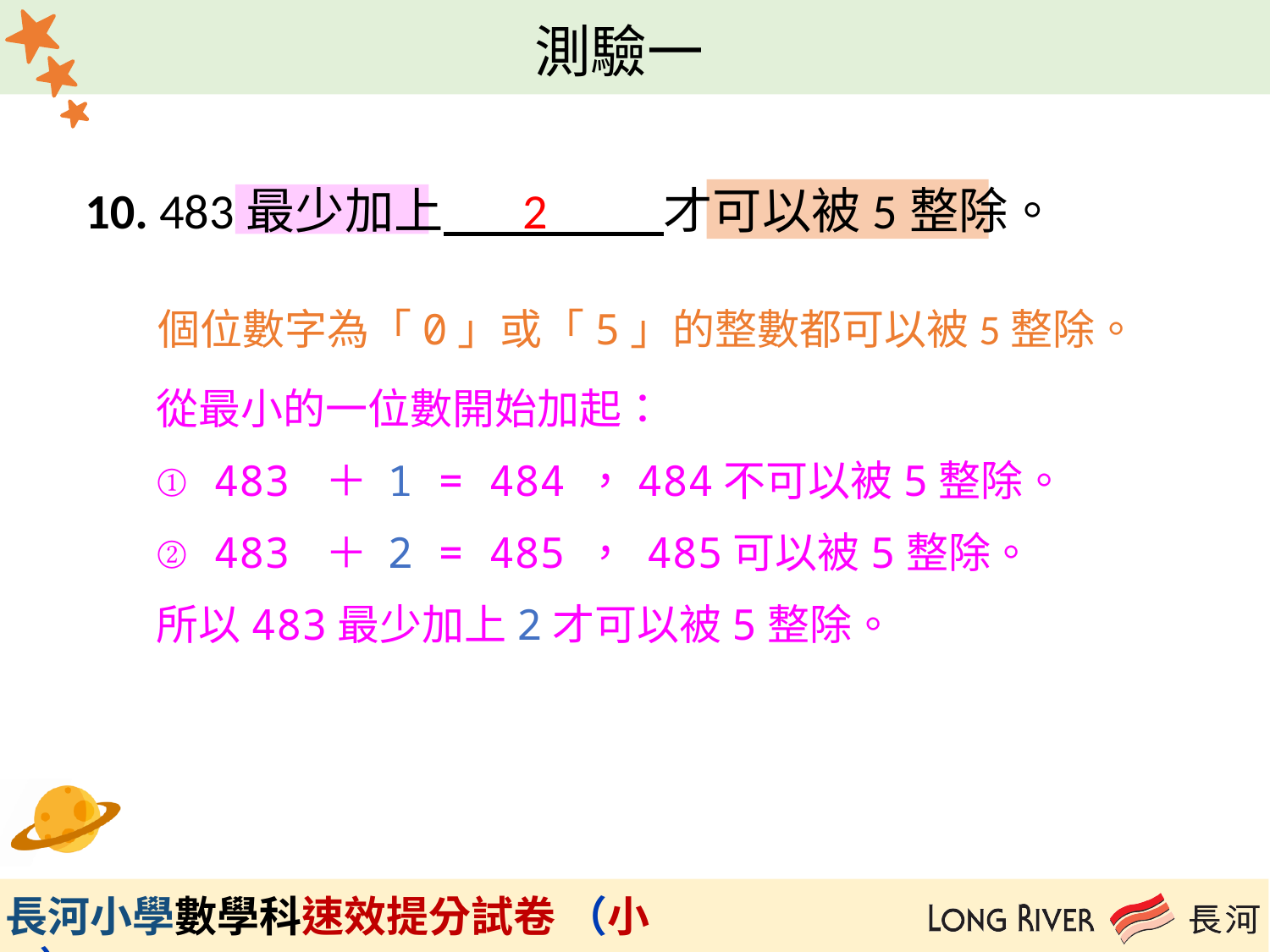

2
10. 483最少加上                    才可以被5整除。

個位數字為「0」或「5」的整數都可以被5整除。
從最小的一位數開始加起：
① 483 ＋ 1 = 484 ，484不可以被5整除。
② 483 ＋ 2 = 485 ， 485可以被5整除。
所以483最少加上2才可以被5整除。